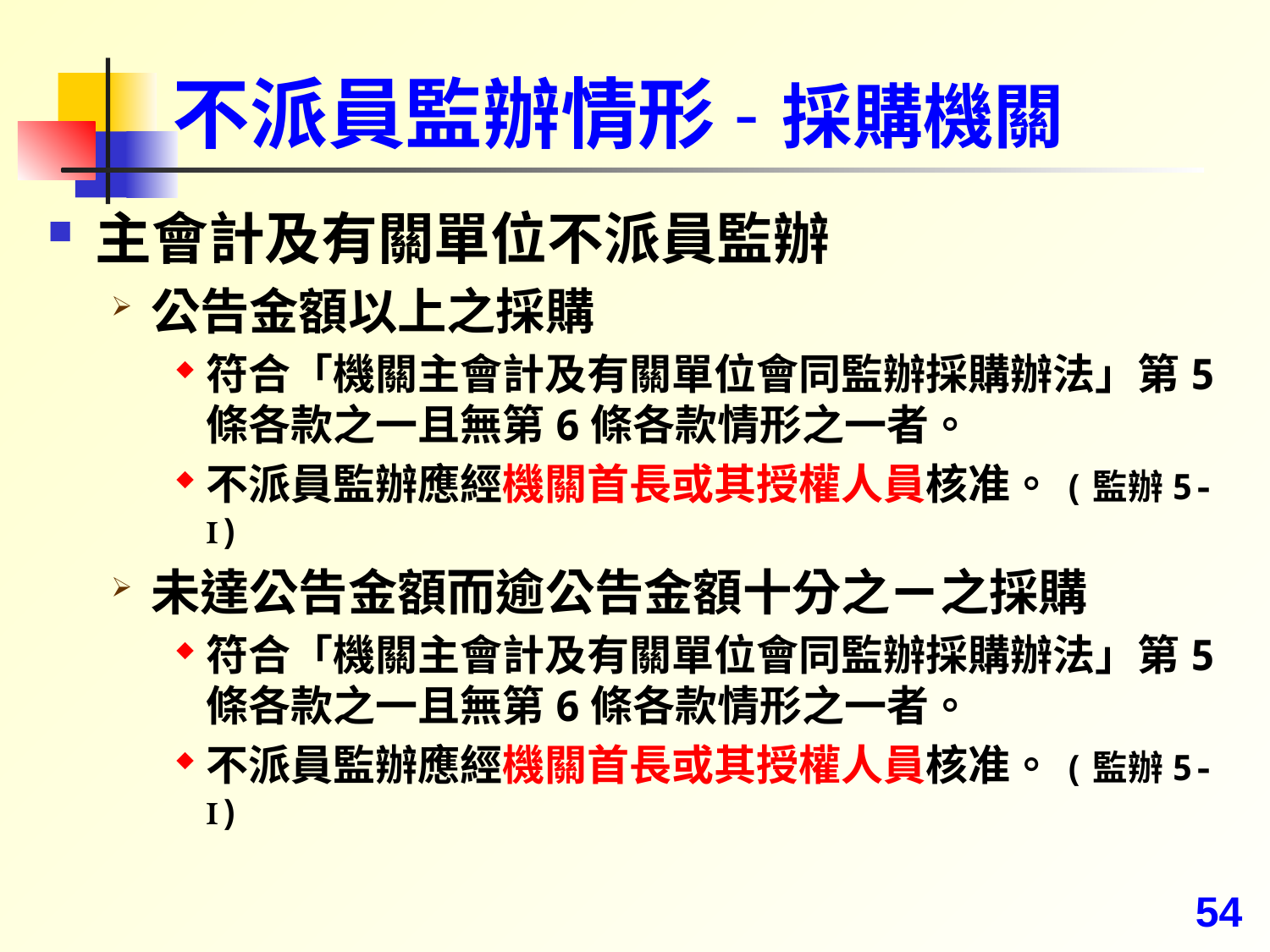

# 不派員監辦情形-採購機關
主會計及有關單位不派員監辦
公告金額以上之採購
符合「機關主會計及有關單位會同監辦採購辦法」第5條各款之一且無第6條各款情形之一者。
不派員監辦應經機關首長或其授權人員核准。(監辦5-Ⅰ)
未達公告金額而逾公告金額十分之ㄧ之採購
符合「機關主會計及有關單位會同監辦採購辦法」第5條各款之一且無第6條各款情形之一者。
不派員監辦應經機關首長或其授權人員核准。(監辦5-Ⅰ)
54